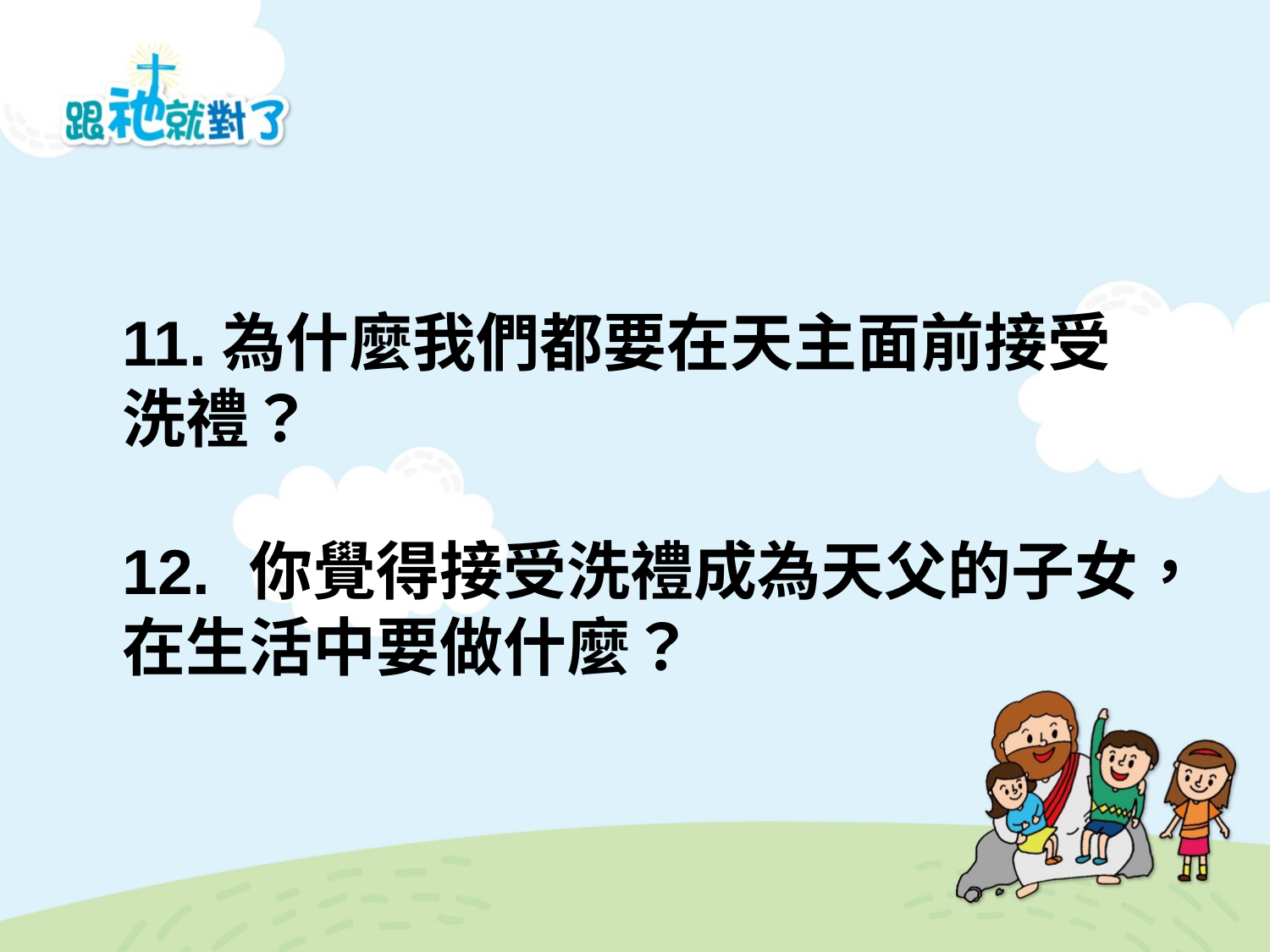

11.為什麼我們都要在天主面前接受洗禮？

12.	你覺得接受洗禮成為天父的子女，在生活中要做什麼？